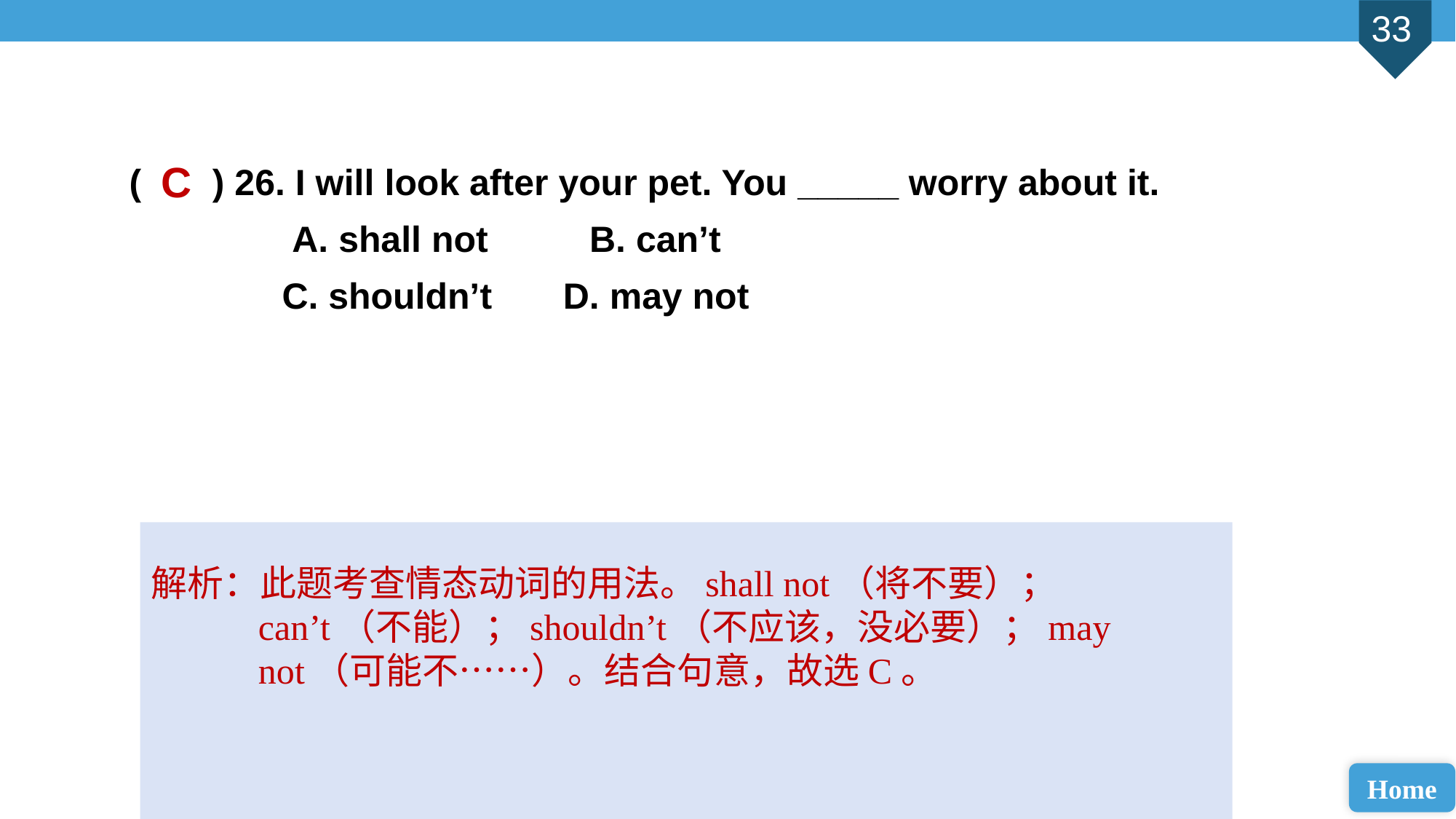

(       ) 26. I will look after your pet. You _____ worry about it.
                A. shall not          B. can’t
               C. shouldn’t       D. may not
C

解析：此题考查情态动词的用法。shall not（将不要）；can’t（不能）；shouldn’t（不应该，没必要）；may not（可能不……）。结合句意，故选C。